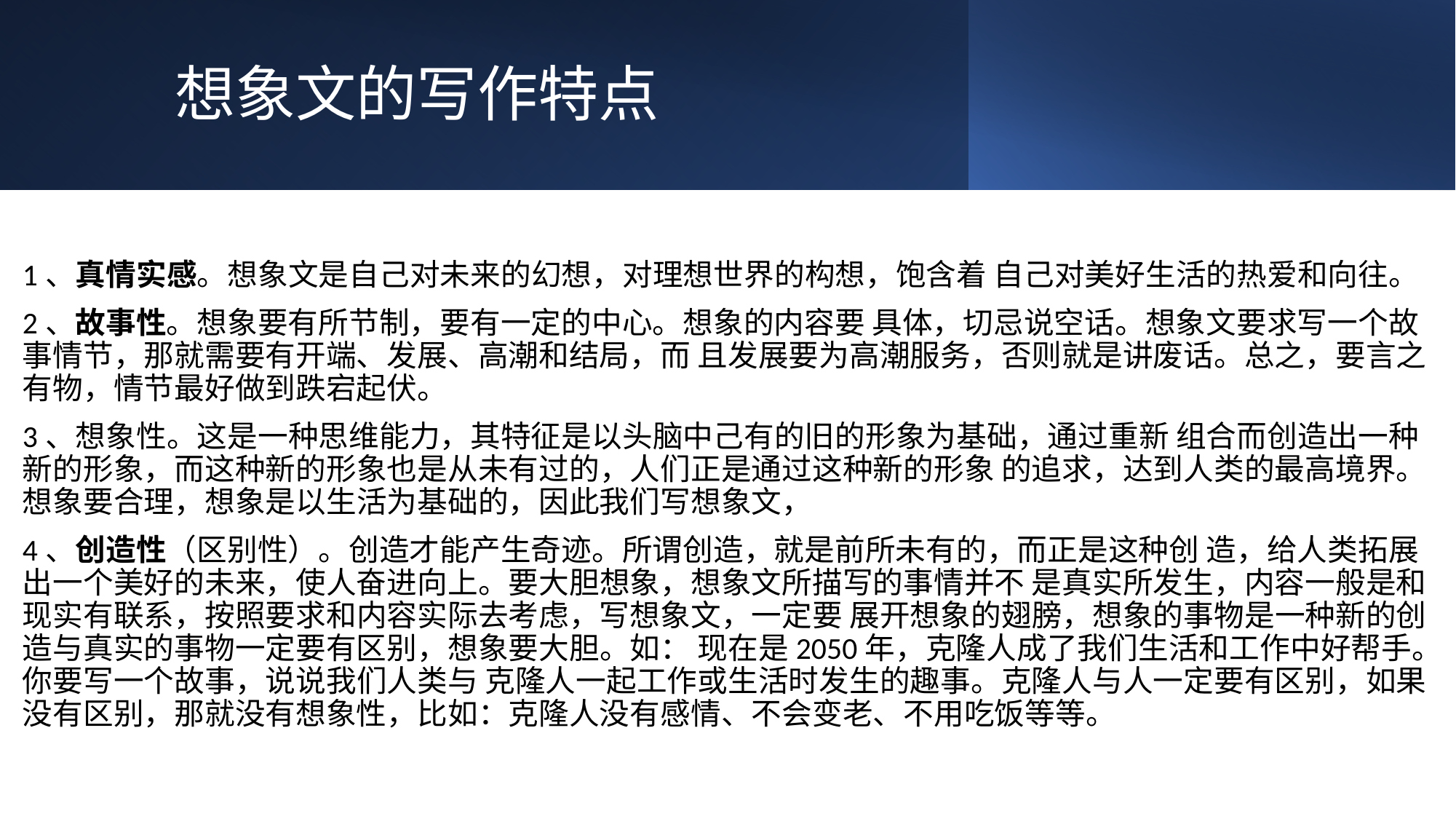

# 想象文的写作特点
1、真情实感。想象文是自己对未来的幻想，对理想世界的构想，饱含着 自己对美好生活的热爱和向往。
2、故事性。想象要有所节制，要有一定的中心。想象的内容要 具体，切忌说空话。想象文要求写一个故事情节，那就需要有开端、发展、高潮和结局，而 且发展要为高潮服务，否则就是讲废话。总之，要言之 有物，情节最好做到跌宕起伏。
3、想象性。这是一种思维能力，其特征是以头脑中己有的旧的形象为基础，通过重新 组合而创造出一种新的形象，而这种新的形象也是从未有过的，人们正是通过这种新的形象 的追求，达到人类的最高境界。想象要合理，想象是以生活为基础的，因此我们写想象文，
4、创造性（区别性）。创造才能产生奇迹。所谓创造，就是前所未有的，而正是这种创 造，给人类拓展出一个美好的未来，使人奋进向上。要大胆想象，想象文所描写的事情并不 是真实所发生，内容一般是和现实有联系，按照要求和内容实际去考虑，写想象文，一定要 展开想象的翅膀，想象的事物是一种新的创造与真实的事物一定要有区别，想象要大胆。如： 现在是2050年，克隆人成了我们生活和工作中好帮手。你要写一个故事，说说我们人类与 克隆人一起工作或生活时发生的趣事。克隆人与人一定要有区别，如果没有区别，那就没有想象性，比如：克隆人没有感情、不会变老、不用吃饭等等。